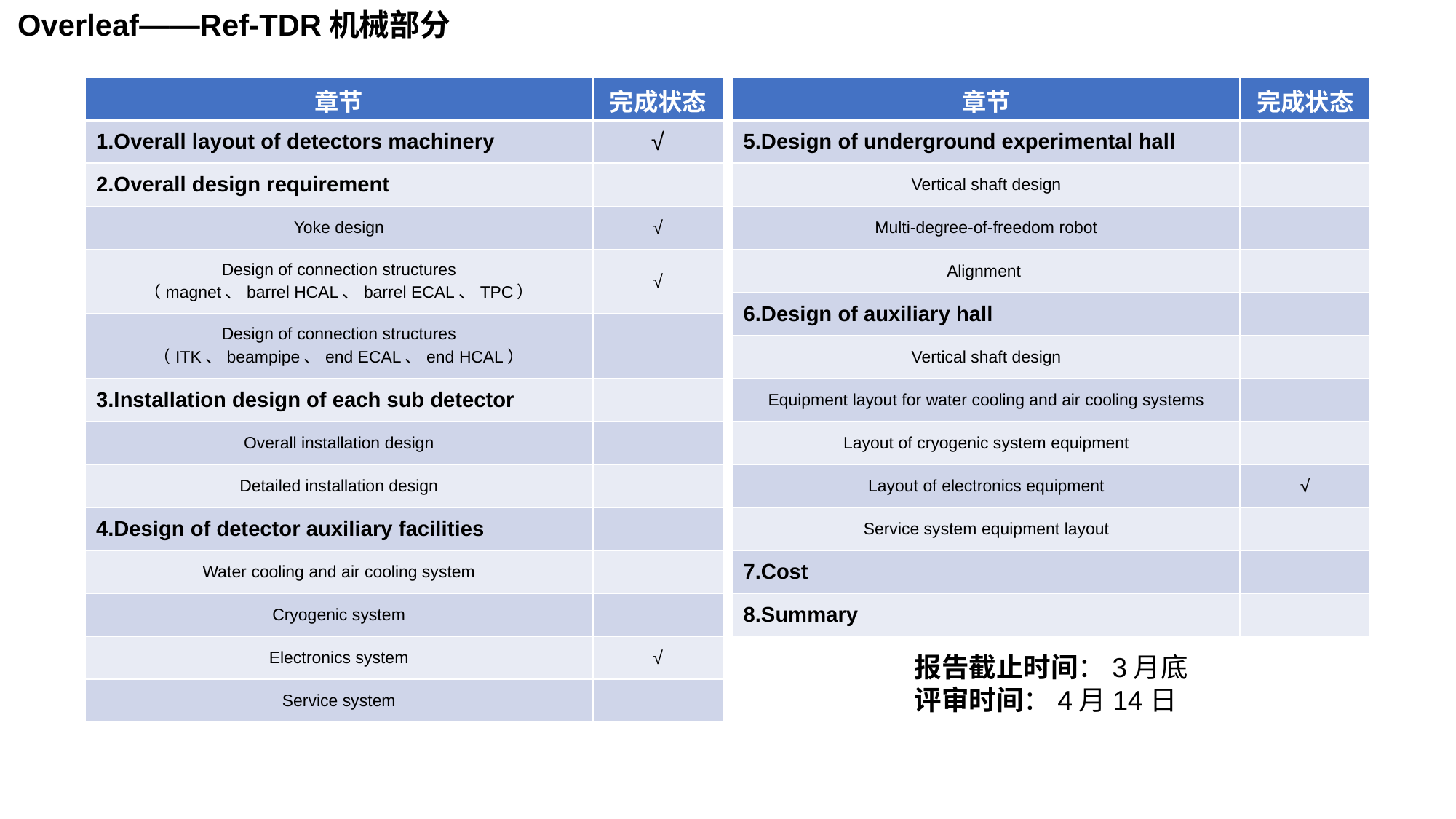

Overleaf——Ref-TDR机械部分
| 章节 | 完成状态 |
| --- | --- |
| 1.Overall layout of detectors machinery | √ |
| 2.Overall design requirement |  |
| Yoke design | √ |
| Design of connection structures （magnet、barrel HCAL、barrel ECAL、TPC） | √ |
| Design of connection structures （ITK、beampipe、end ECAL、end HCAL） |  |
| 3.Installation design of each sub detector |  |
| Overall installation design |  |
| Detailed installation design |  |
| 4.Design of detector auxiliary facilities |  |
| Water cooling and air cooling system |  |
| Cryogenic system |  |
| Electronics system | √ |
| Service system |  |
| 章节 | 完成状态 |
| --- | --- |
| 5.Design of underground experimental hall |  |
| Vertical shaft design |  |
| Multi-degree-of-freedom robot |  |
| Alignment |  |
| 6.Design of auxiliary hall |  |
| Vertical shaft design |  |
| Equipment layout for water cooling and air cooling systems |  |
| Layout of cryogenic system equipment |  |
| Layout of electronics equipment | √ |
| Service system equipment layout |  |
| 7.Cost |  |
| 8.Summary |  |
报告截止时间：3月底
评审时间：4月14日